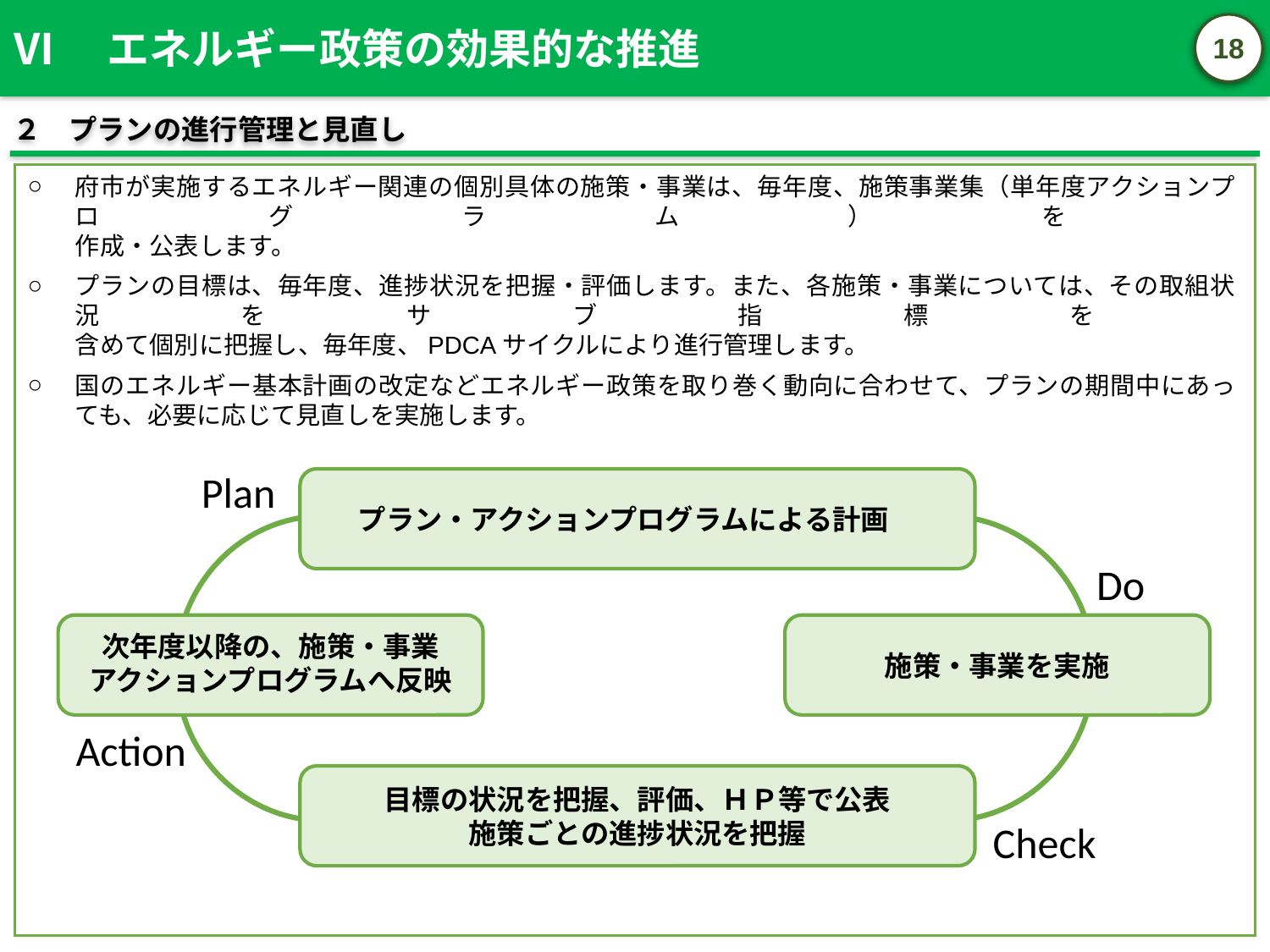

Ⅵ　エネルギー政策の効果的な推進
18
２　プランの進行管理と見直し

府市が実施するエネルギー関連の個別具体の施策・事業は、毎年度、施策事業集（単年度アクションプログラム）を
作成・公表します。
プランの目標は、毎年度、進捗状況を把握・評価します。また、各施策・事業については、その取組状況をサブ指標を
含めて個別に把握し、毎年度、PDCAサイクルにより進行管理します。
国のエネルギー基本計画の改定などエネルギー政策を取り巻く動向に合わせて、プランの期間中にあっても、必要に応じて見直しを実施します。
Plan
プラン・アクションプログラムによる計画

Do
次年度以降の、施策・事業
アクションプログラムへ反映
施策・事業を実施
Action
目標の状況を把握、評価、ＨＰ等で公表
施策ごとの進捗状況を把握
Check